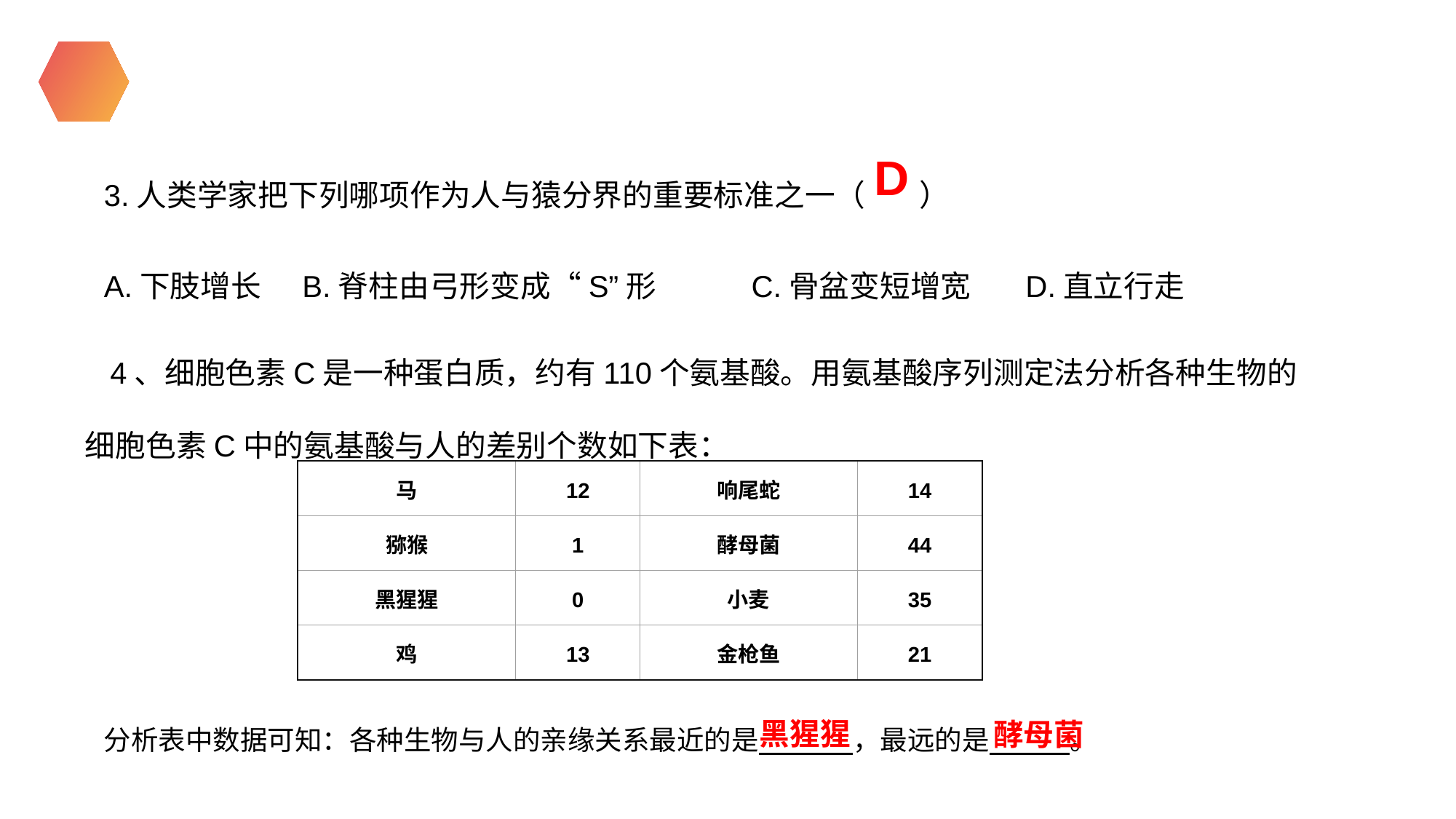

D
3.人类学家把下列哪项作为人与猿分界的重要标准之一（        ）
A.下肢增长     B.脊柱由弓形变成“S”形             C.骨盆变短增宽       D.直立行走
   4、细胞色素C是一种蛋白质，约有110个氨基酸。用氨基酸序列测定法分析各种生物的细胞色素C中的氨基酸与人的差别个数如下表：

马

12

响尾蛇

14

猕猴

1

酵母菌

44

黑猩猩

0

小麦

35

鸡

13

金枪鱼

21

黑猩猩
酵母菌
分析表中数据可知：各种生物与人的亲缘关系最近的是　　  　，最远的是             。